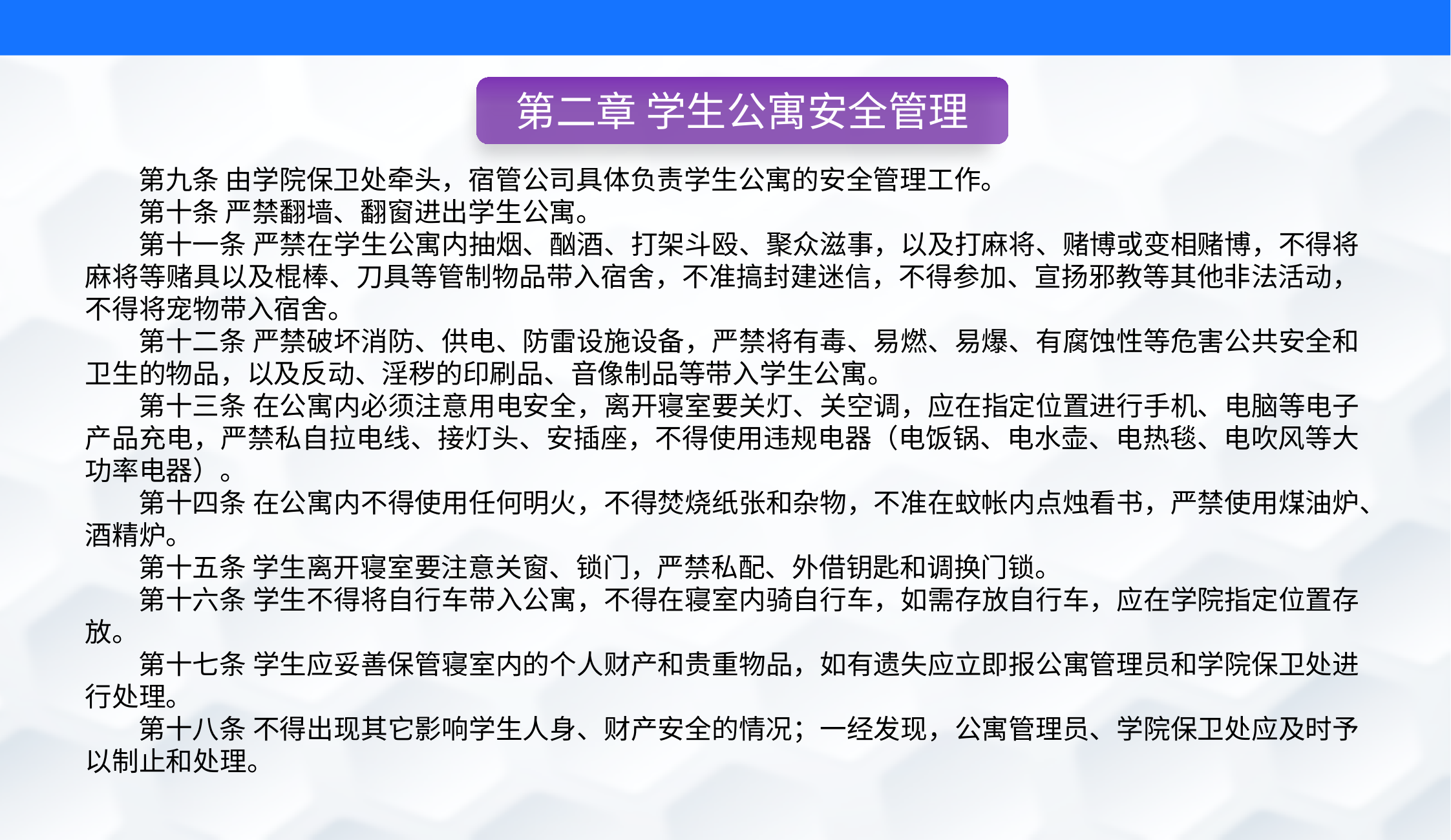

第二章 学生公寓安全管理
第九条 由学院保卫处牵头，宿管公司具体负责学生公寓的安全管理工作。
第十条 严禁翻墙、翻窗进出学生公寓。
第十一条 严禁在学生公寓内抽烟、酗酒、打架斗殴、聚众滋事，以及打麻将、赌博或变相赌博，不得将麻将等赌具以及棍棒、刀具等管制物品带入宿舍，不准搞封建迷信，不得参加、宣扬邪教等其他非法活动，不得将宠物带入宿舍。
第十二条 严禁破坏消防、供电、防雷设施设备，严禁将有毒、易燃、易爆、有腐蚀性等危害公共安全和卫生的物品，以及反动、淫秽的印刷品、音像制品等带入学生公寓。
第十三条 在公寓内必须注意用电安全，离开寝室要关灯、关空调，应在指定位置进行手机、电脑等电子产品充电，严禁私自拉电线、接灯头、安插座，不得使用违规电器（电饭锅、电水壶、电热毯、电吹风等大功率电器）。
第十四条 在公寓内不得使用任何明火，不得焚烧纸张和杂物，不准在蚊帐内点烛看书，严禁使用煤油炉、酒精炉。
第十五条 学生离开寝室要注意关窗、锁门，严禁私配、外借钥匙和调换门锁。
第十六条 学生不得将自行车带入公寓，不得在寝室内骑自行车，如需存放自行车，应在学院指定位置存放。
第十七条 学生应妥善保管寝室内的个人财产和贵重物品，如有遗失应立即报公寓管理员和学院保卫处进行处理。
第十八条 不得出现其它影响学生人身、财产安全的情况；一经发现，公寓管理员、学院保卫处应及时予以制止和处理。